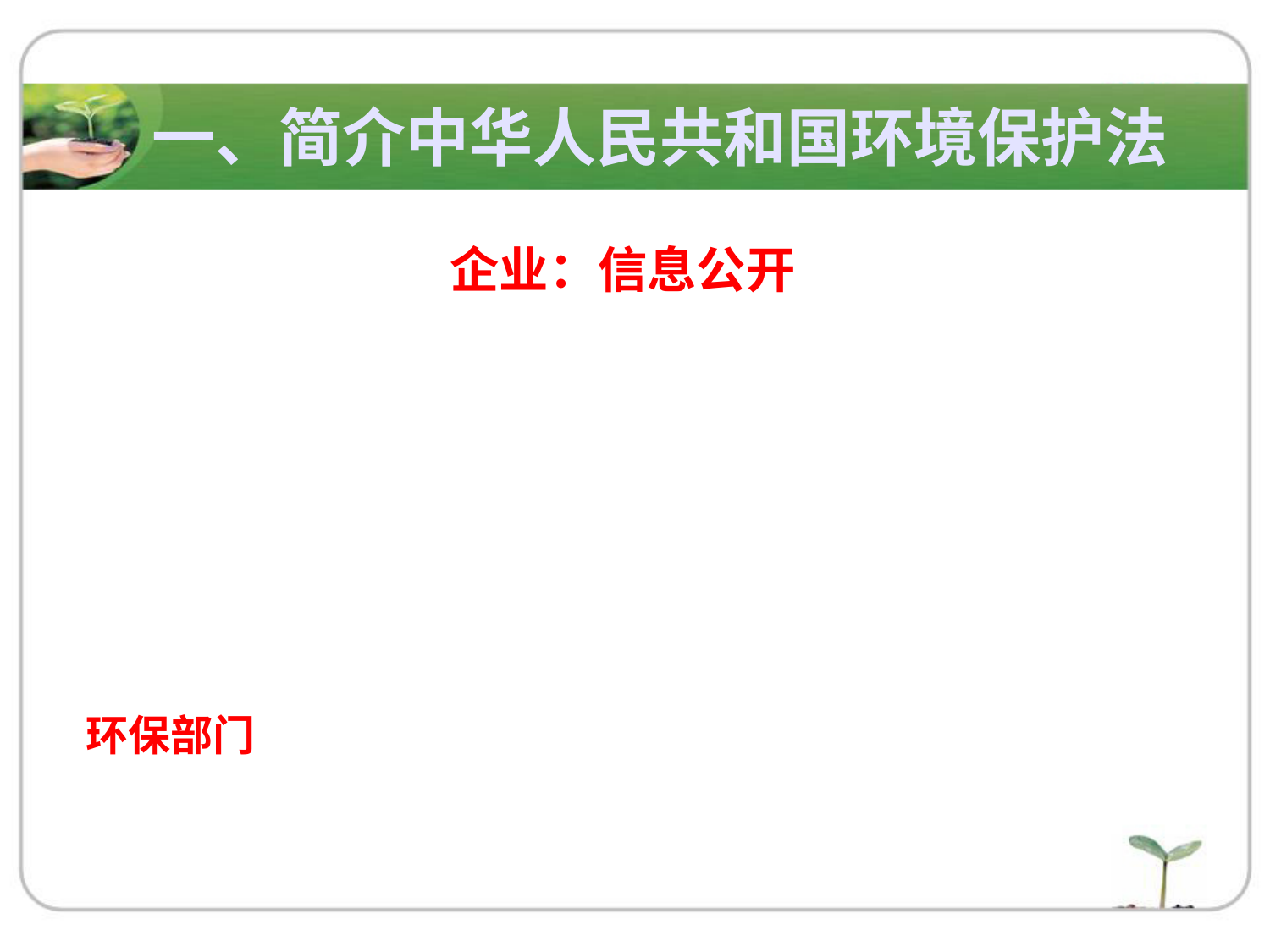

一、简介中华人民共和国环境保护法
企业：信息公开
    1.重点排污单位：如实公开其污染物的名称、排放方式、浓度和总量、超标情况，以及防治污染设施建设运行情况（55）
    2.重点排污单位：不公开或者不如实公开环境信息的，环保部门责令公开，处以罚款，并予公告（62）
    3.建设单位：编制环评时向公众说明情况，充分征求意见。（56）
    环保部门：收到环境影响报告书后，除涉密外，全文公开；发现未充分征求公众意见，应当责成建设单位征求公众意见。